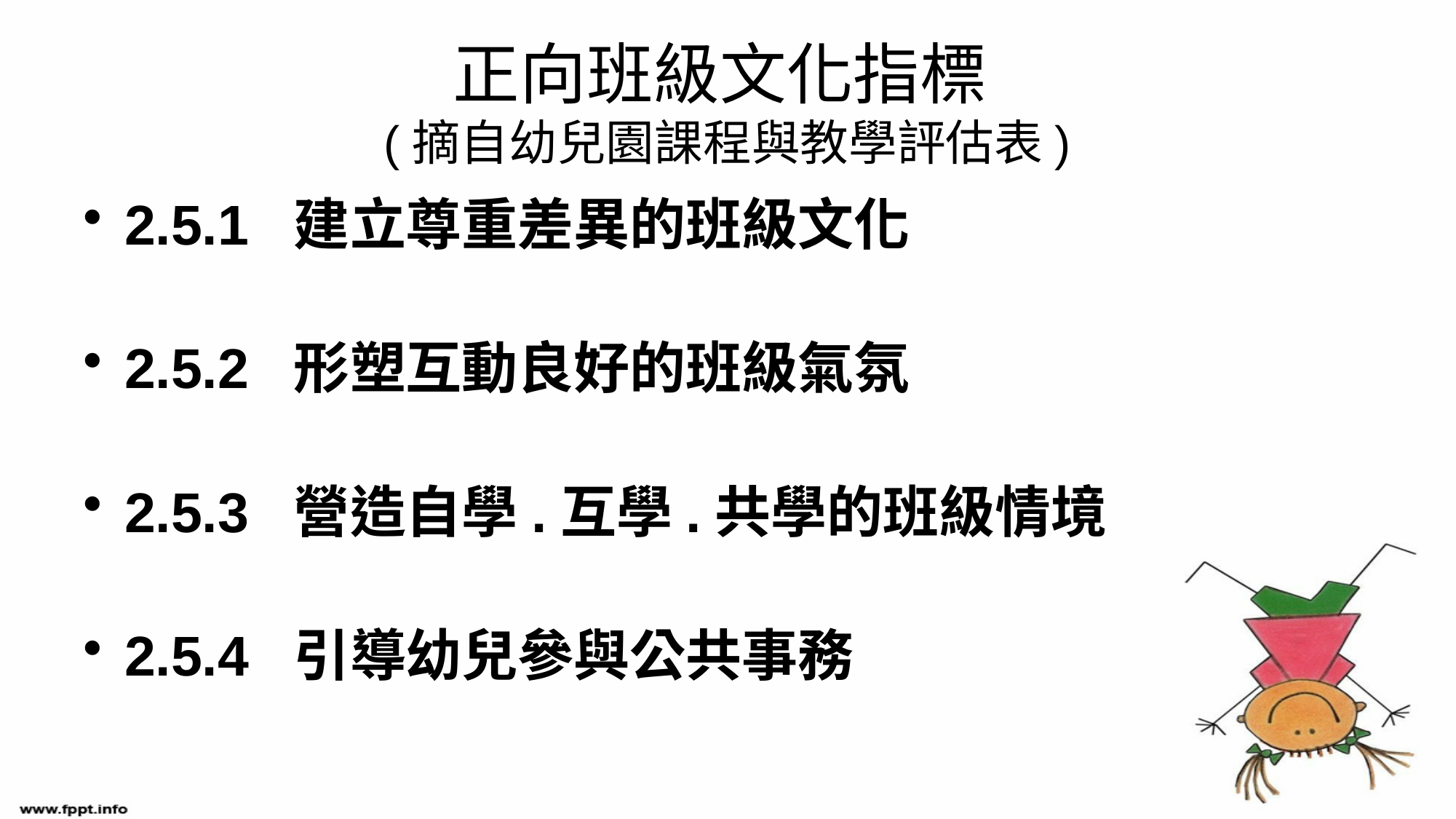

# 正向班級文化指標 (摘自幼兒園課程與教學評估表)
2.5.1  建立尊重差異的班級文化

2.5.2  形塑互動良好的班級氣氛

2.5.3  營造自學.互學.共學的班級情境

2.5.4  引導幼兒參與公共事務